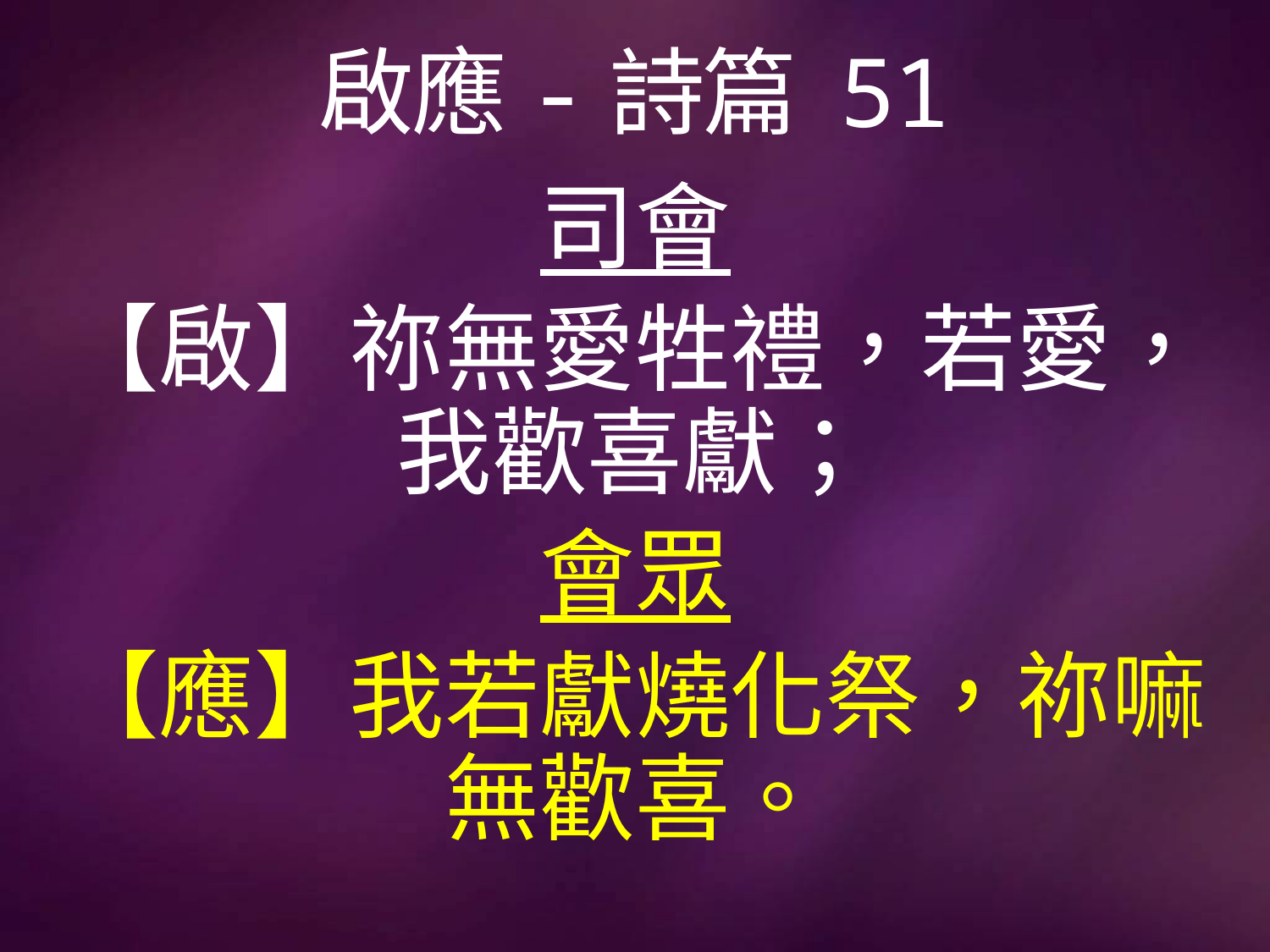

# 啟應-詩篇 51
司會
【啟】祢無愛牲禮，若愛，我歡喜獻；
會眾
【應】我若獻燒化祭，祢嘛無歡喜。